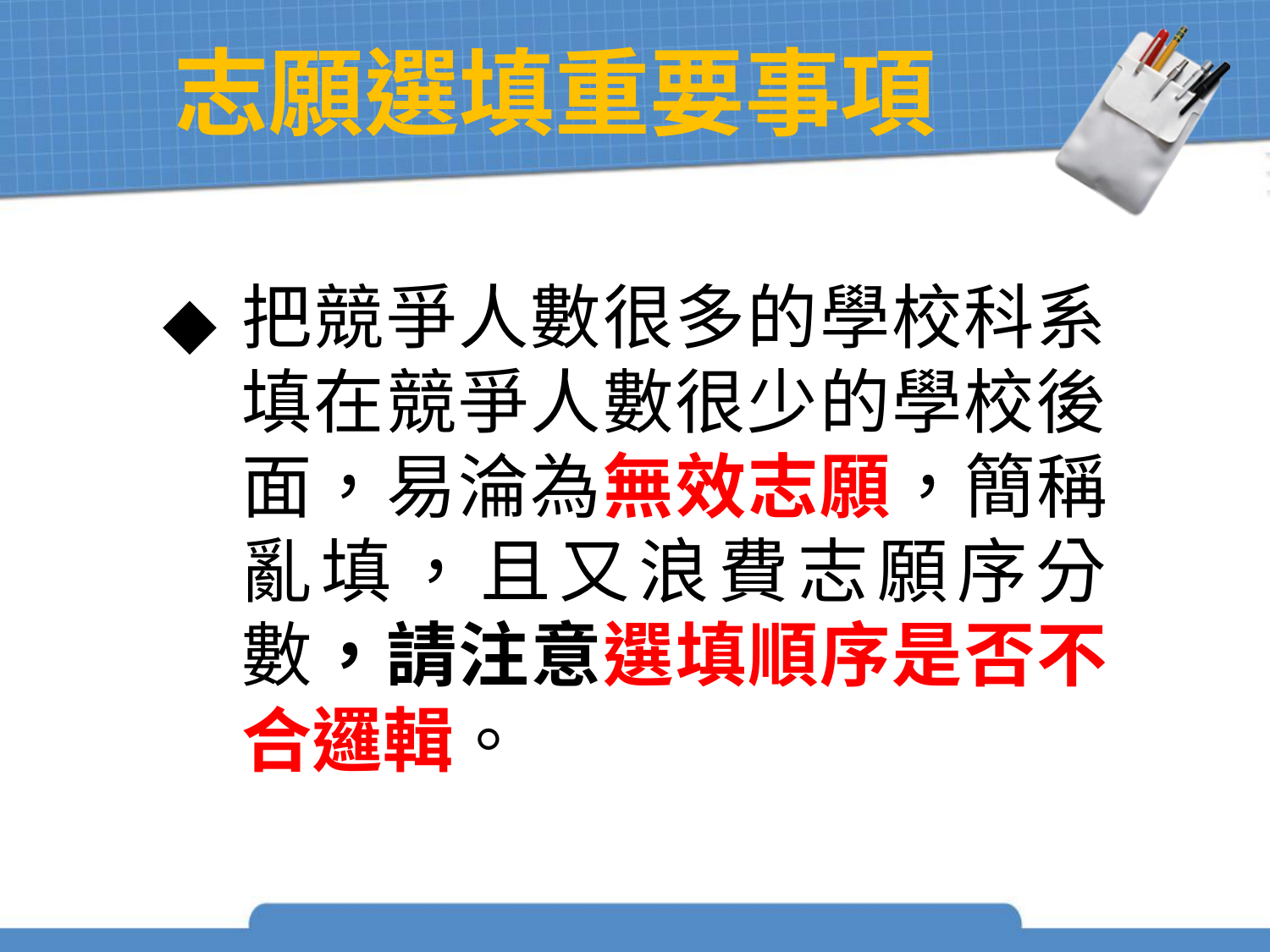

志願選填重要事項
把競爭人數很多的學校科系填在競爭人數很少的學校後面，易淪為無效志願，簡稱亂填，且又浪費志願序分數，請注意選填順序是否不合邏輯。